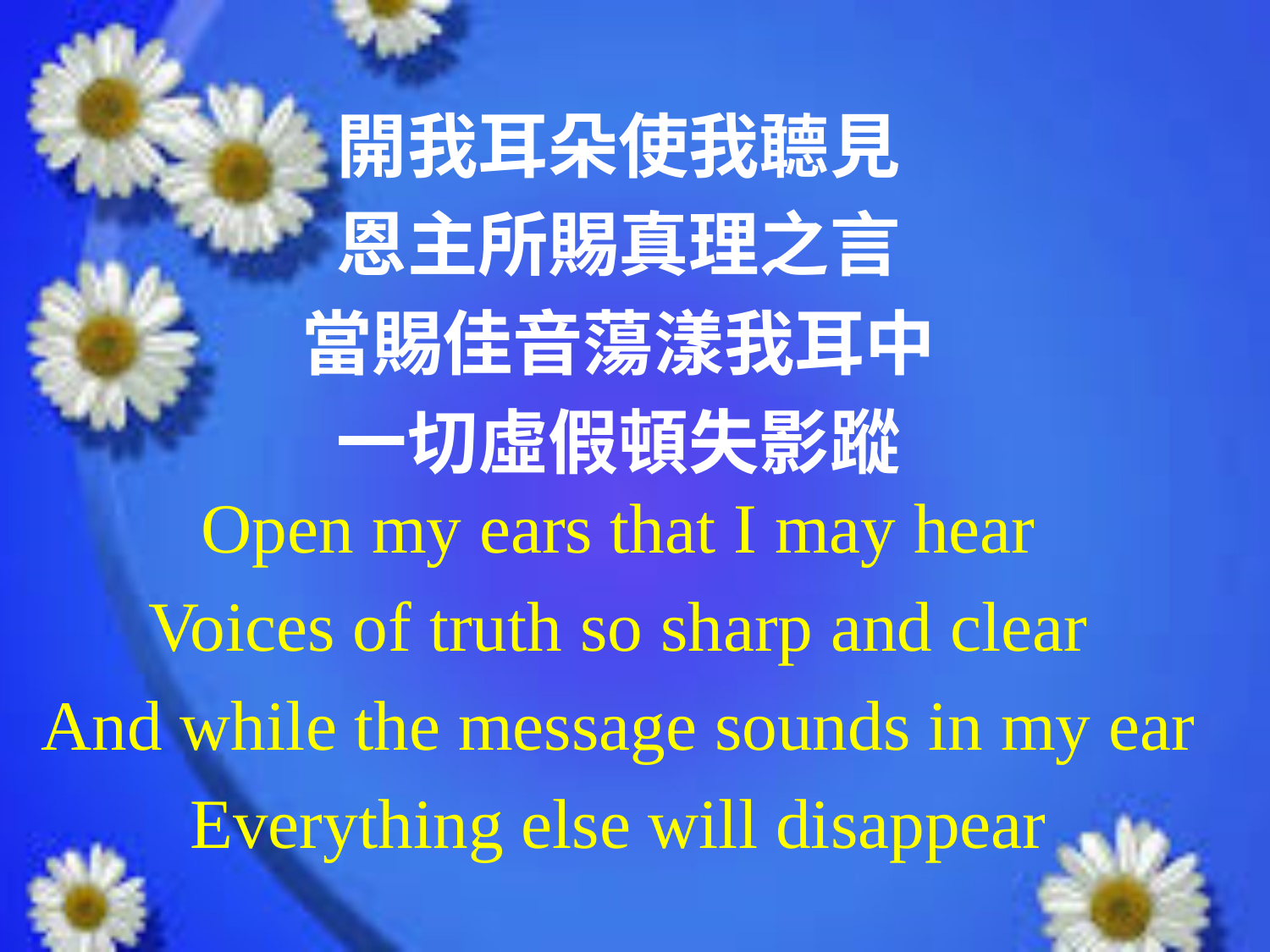

開我耳朵使我聼見
恩主所賜真理之言
當賜佳音蕩漾我耳中
一切虛假頓失影蹤
Open my ears that I may hear
Voices of truth so sharp and clear
And while the message sounds in my ear
Everything else will disappear